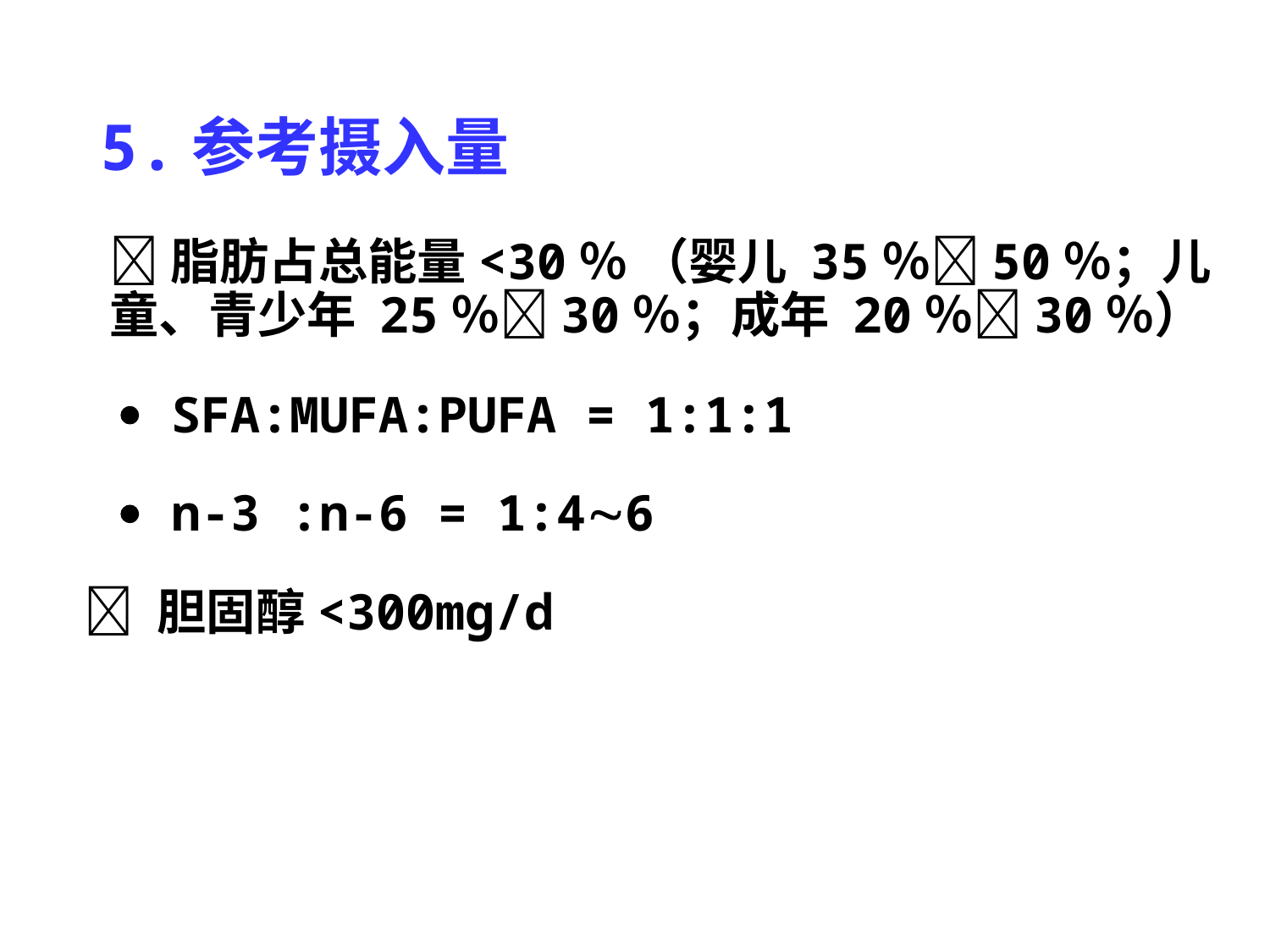

5.参考摄入量
• 脂肪占总能量<30％ （婴儿 35％∼50％；儿童、青少年 25％∼30％；成年 20％∼30％）
  • SFA:MUFA:PUFA = 1:1:1
  • n-3 :n-6 = 1:4∼6
  • 胆固醇<300mg/d